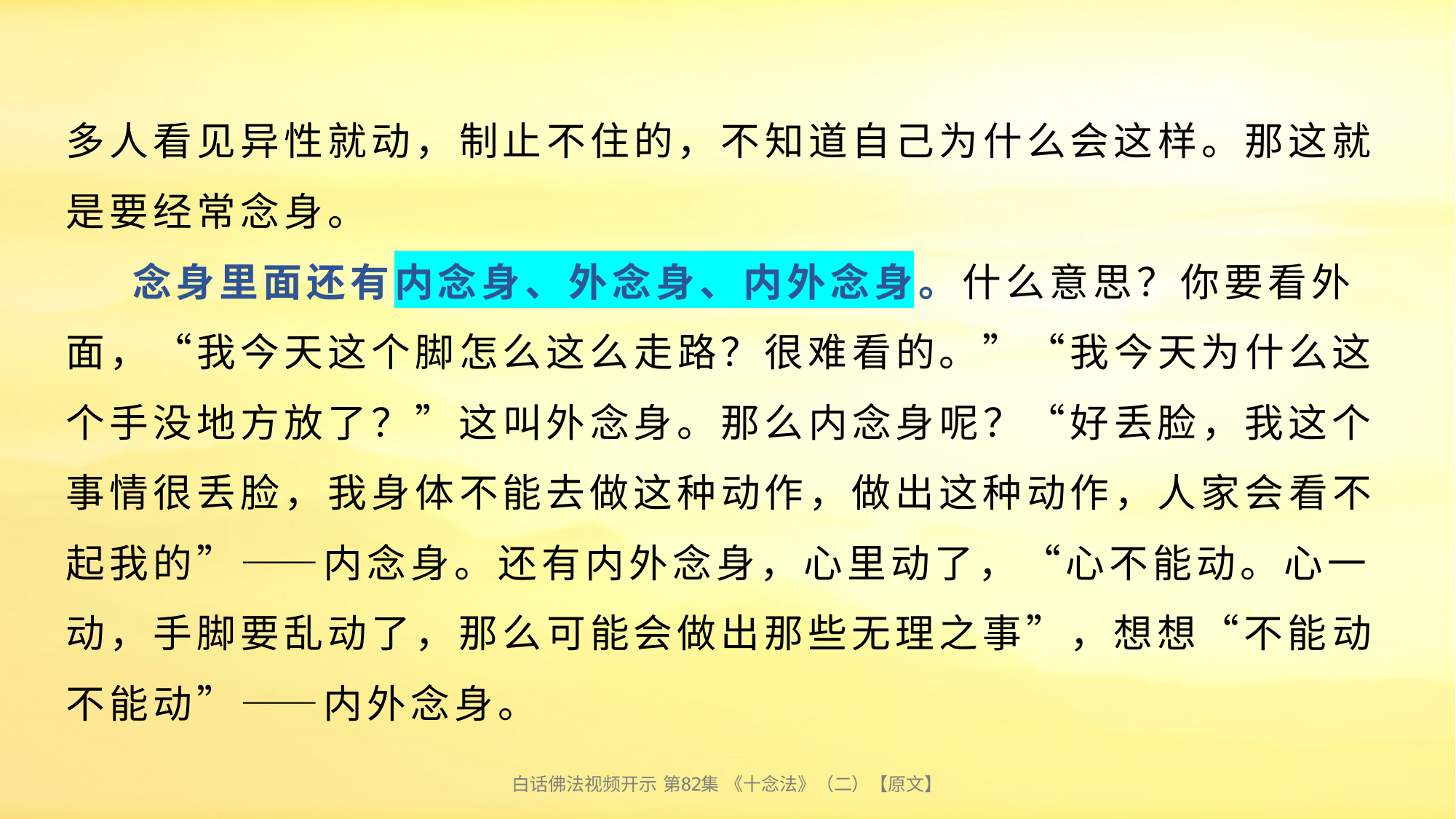

# 多人看见异性就动，制止不住的，不知道自己为什么会这样。那这就是要经常念身。 念身里面还有内念身、外念身、内外念身。什么意思？你要看外面，“我今天这个脚怎么这么走路？很难看的。”“我今天为什么这个手没地方放了？”这叫外念身。那么内念身呢？“好丢脸，我这个事情很丢脸，我身体不能去做这种动作，做出这种动作，人家会看不起我的”——内念身。还有内外念身，心里动了，“心不能动。心一动，手脚要乱动了，那么可能会做出那些无理之事”，想想“不能动不能动”——内外念身。
白话佛法视频开示 第82集 《十念法》（二）【原文】